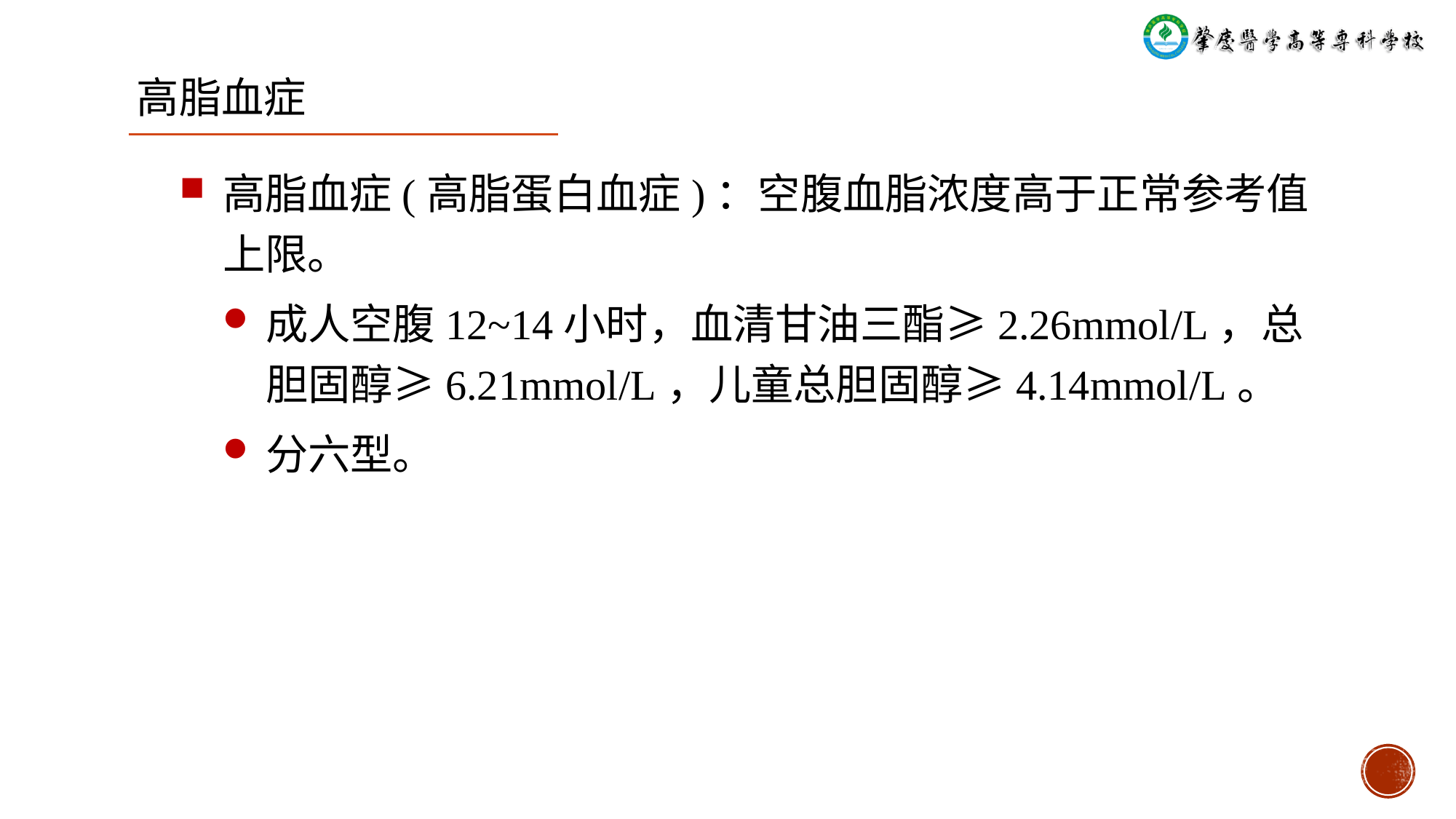

高脂血症
高脂血症(高脂蛋白血症)：空腹血脂浓度高于正常参考值上限。
成人空腹12~14小时，血清甘油三酯≥2.26mmol/L，总胆固醇≥6.21mmol/L，儿童总胆固醇≥4.14mmol/L。
分六型。